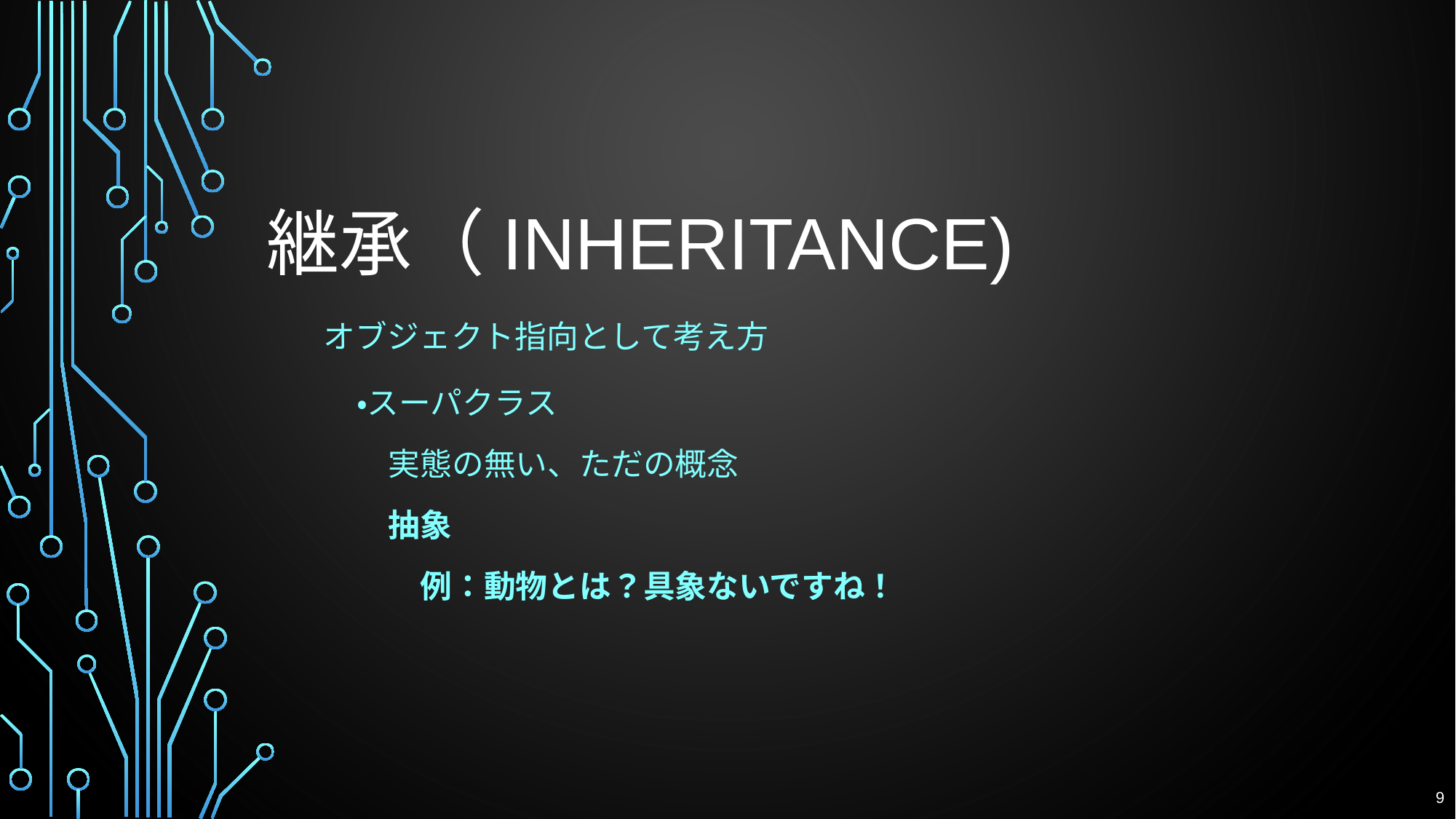

# 継承（inheritance)
オブジェクト指向として考え方
・スーパクラス
　実態の無い、ただの概念
　抽象
　　例：動物とは？具象ないですね！
9